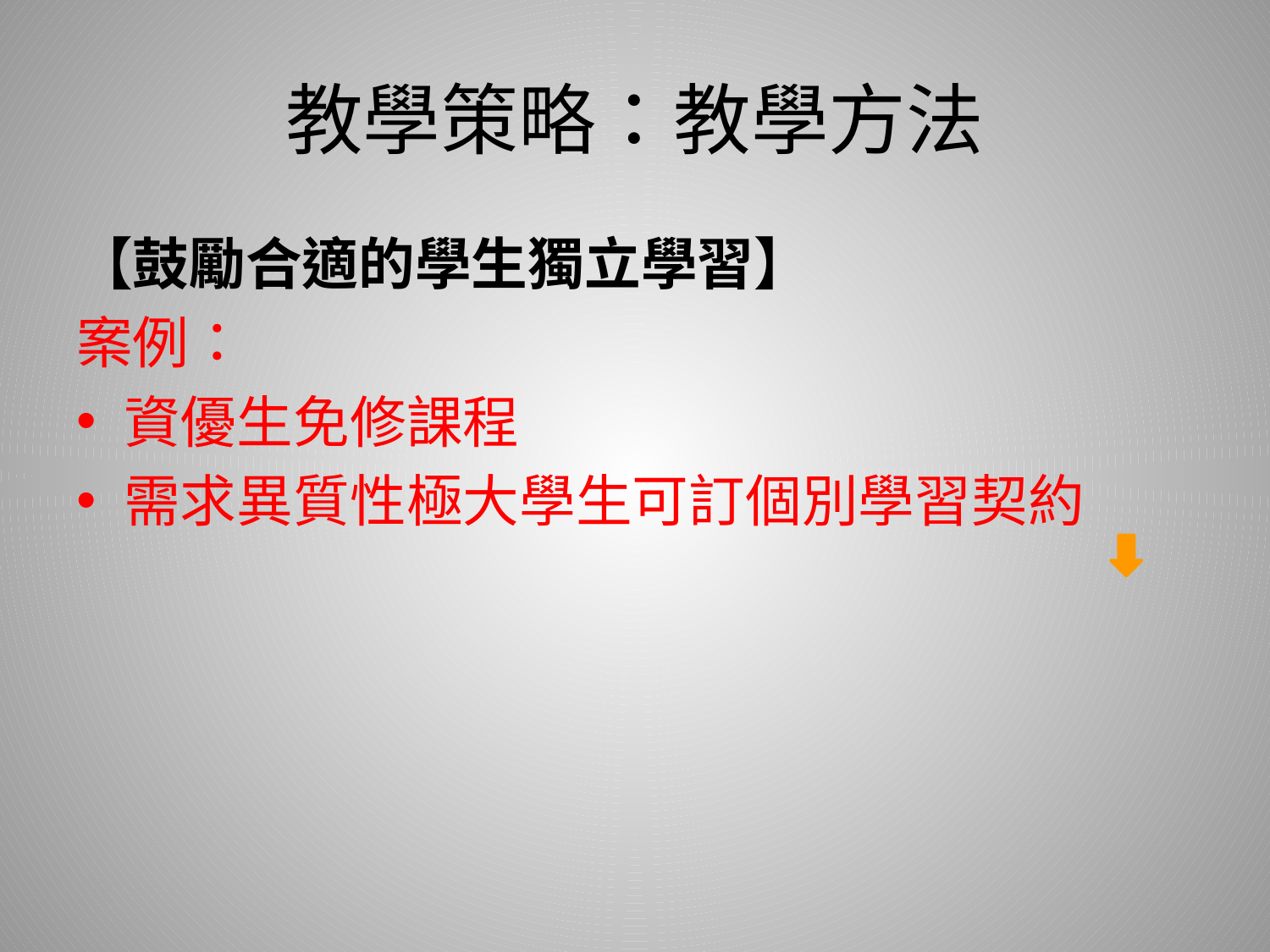

# 教學策略：教學方法
【鼓勵合適的學生獨立學習】
案例：
資優生免修課程
需求異質性極大學生可訂個別學習契約